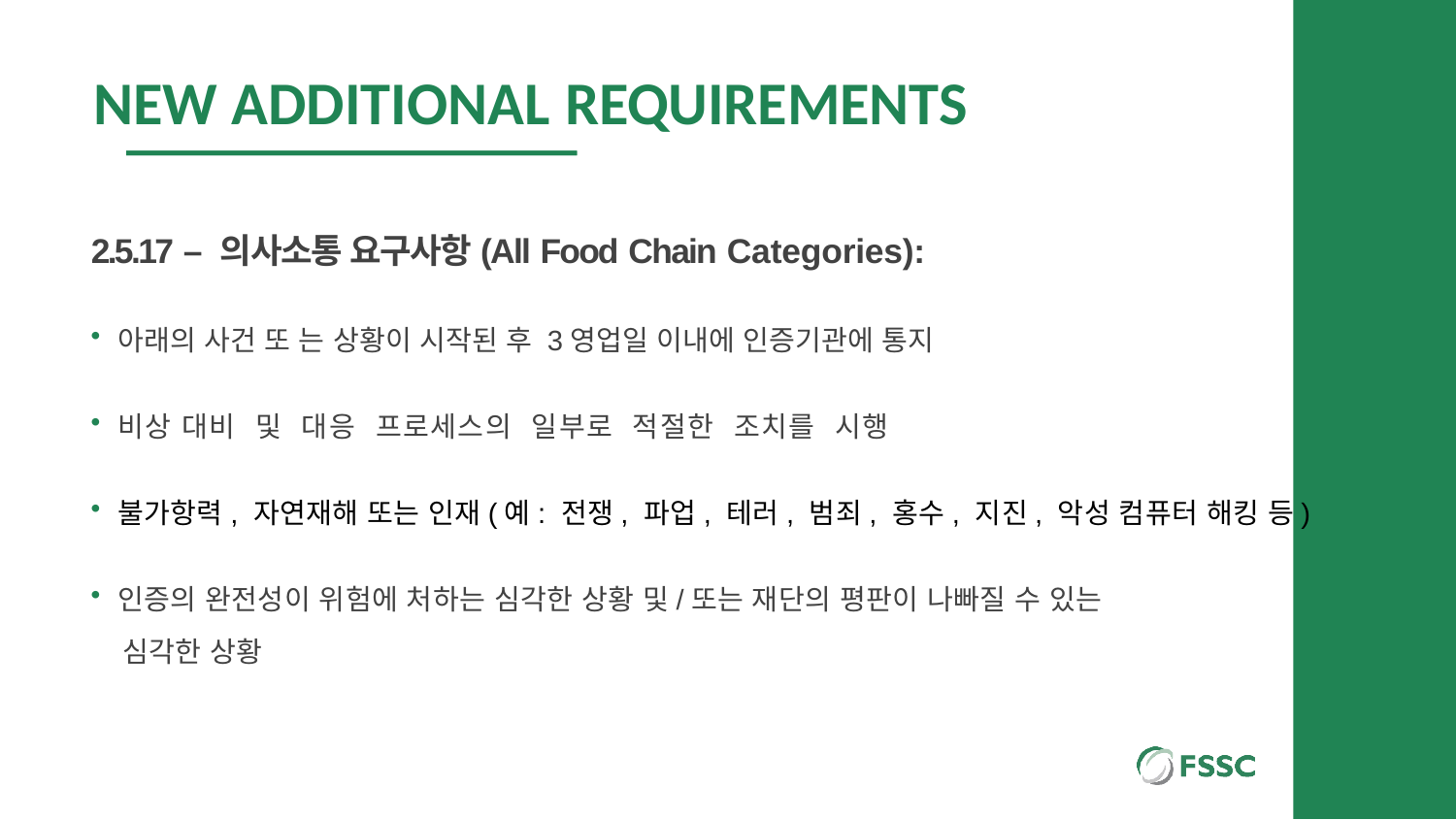

# NEW ADDITIONAL REQUIREMENTS
2.5.17 – 의사소통 요구사항(All Food Chain Categories):
아래의 사건 또 는 상황이 시작된 후 3영업일 이내에 인증기관에 통지
비상 대비  및  대응  프로세스의  일부로  적절한  조치를  시행
불가항력, 자연재해 또는 인재(예: 전쟁, 파업, 테러, 범죄, 홍수, 지진, 악성 컴퓨터 해킹 등)
인증의 완전성이 위험에 처하는 심각한 상황 및/또는 재단의 평판이 나빠질 수 있는
   심각한 상황